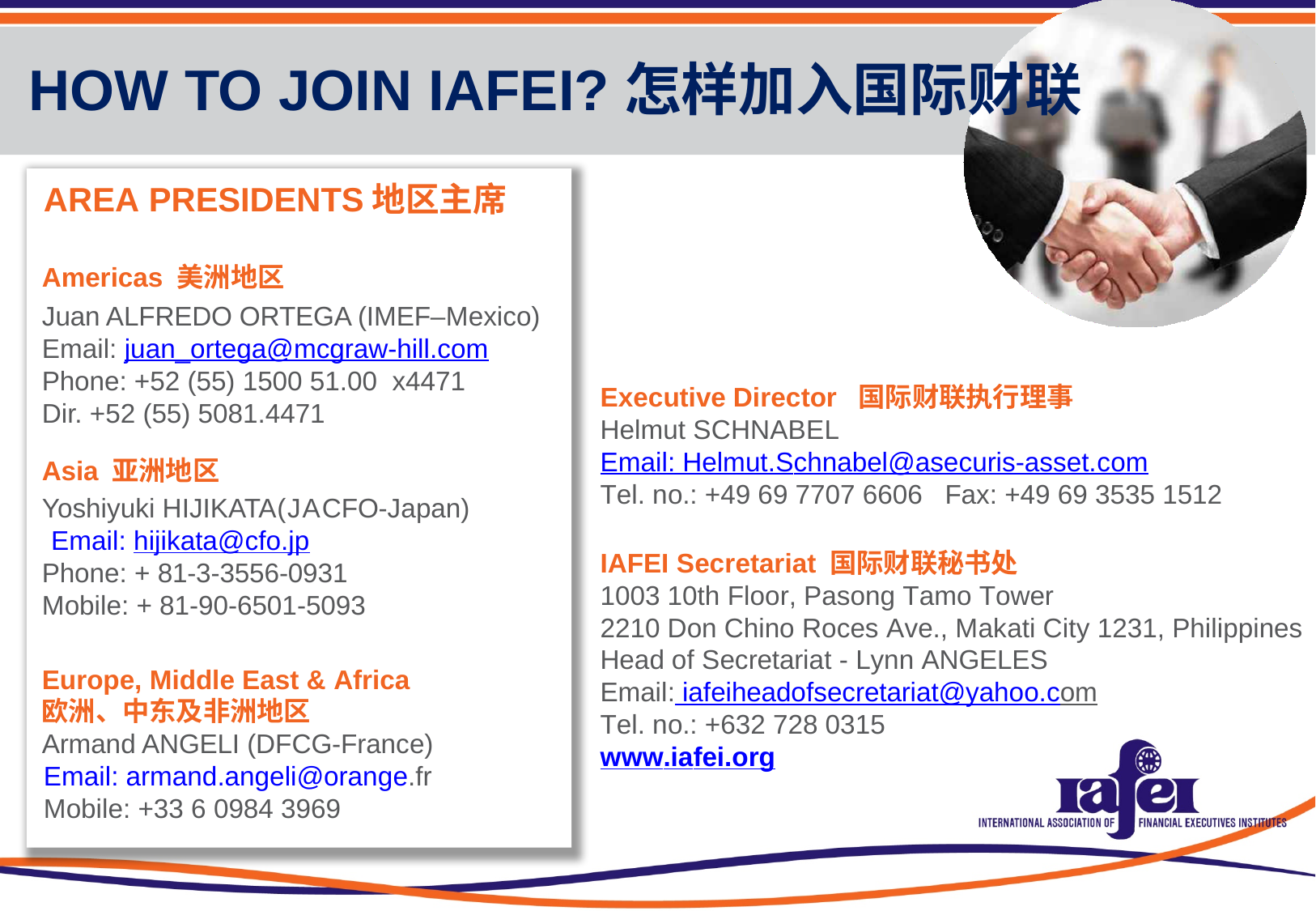

HOW TO JOIN IAFEI?怎样加入国际财联

# Area Presidents地区主席
Americas 美洲地区
Juan ALFREDO ORTEGA (IMEF–Mexico)
Email: juan_ortega@mcgraw-hill.com
Phone: +52 (55) 1500 51.00  x4471
Dir. +52 (55) 5081.4471

Asia 亚洲地区
Yoshiyuki HIJIKATA(JACFO-Japan) Email: hijikata@cfo.jp
Phone: + 81‐3‐3556‐0931
Mobile: + 81‐90‐6501‐5093

Europe, Middle East & Africa
欧洲、中东及非洲地区
Armand ANGELI (DFCG-France) Email: armand.angeli@orange.fr Mobile: +33 6 0984 3969
Executive Director  国际财联执行理事
Helmut SCHNABEL
Email: Helmut.Schnabel@asecuris-asset.com
Tel. no.: +49 69 7707 6606	Fax: +49 69 3535 1512

IAFEI Secretariat 国际财联秘书处
1003 10th Floor, Pasong Tamo Tower
2210 Don Chino Roces Ave., Makati City 1231, Philippines Head of Secretariat - Lynn ANGELES
Email: iafeiheadofsecretariat@yahoo.com Tel. no.: +632 728 0315
www.iafei.org